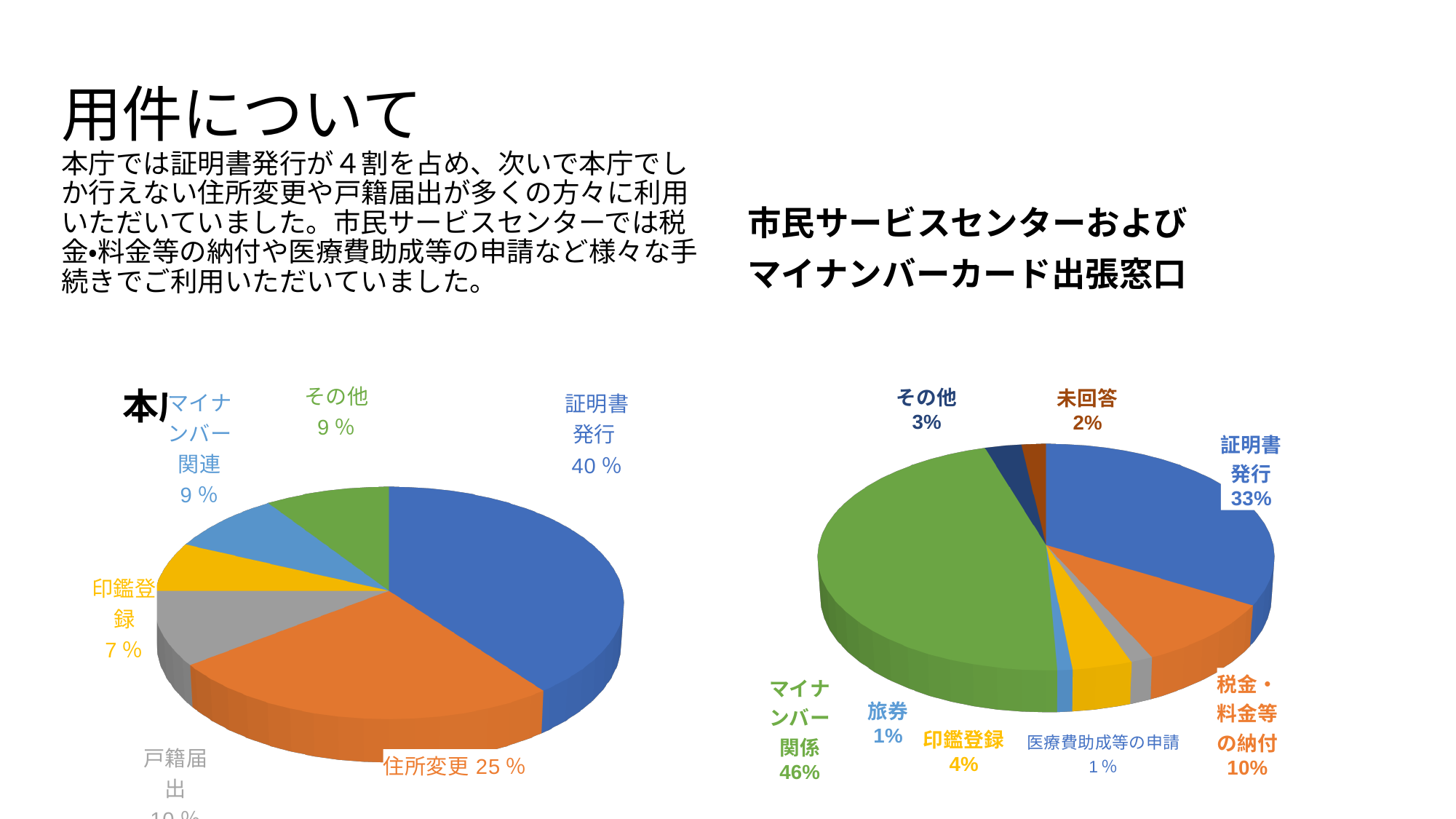

# 用件について 本庁では証明書発行が４割を占め、次いで本庁でしか行えない住所変更や戸籍届出が多くの方々に利用いただいていました。市民サービスセンターでは税金・料金等の納付や医療費助成等の申請など様々な手続きでご利用いただいていました。
市民サービスセンターおよび
マイナンバーカード出張窓口

[unsupported chart]

[unsupported chart]

本庁